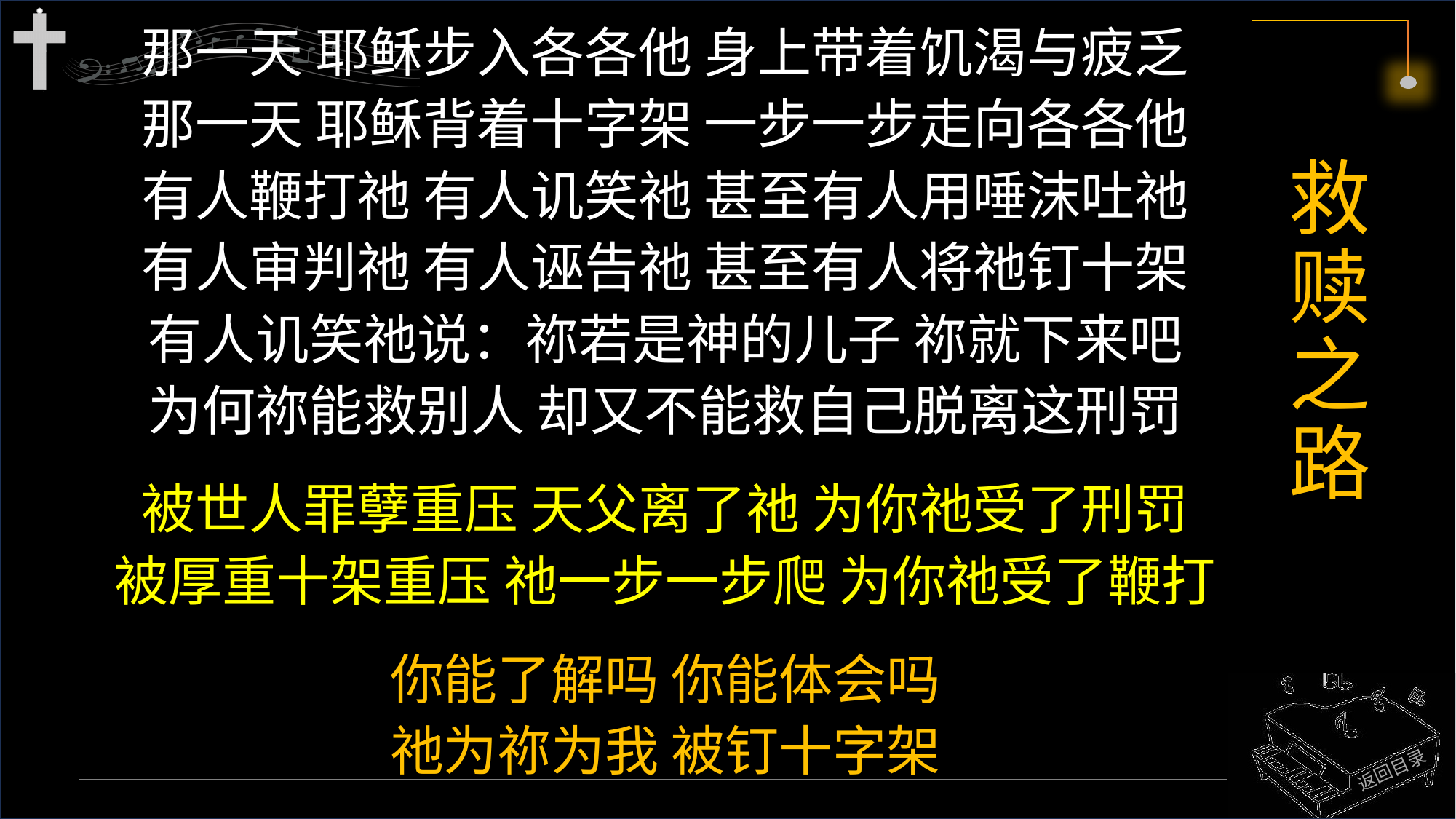

那一天 耶稣步入各各他 身上带着饥渴与疲乏
那一天 耶稣背着十字架 一步一步走向各各他
有人鞭打祂 有人讥笑祂 甚至有人用唾沫吐祂
有人审判祂 有人诬告祂 甚至有人将祂钉十架
有人讥笑祂说：祢若是神的儿子 祢就下来吧
为何祢能救别人 却又不能救自己脱离这刑罚

被世人罪孽重压 天父离了祂 为你祂受了刑罚
被厚重十架重压 祂一步一步爬 为你祂受了鞭打

你能了解吗 你能体会吗
祂为祢为我 被钉十字架
# 救赎之路